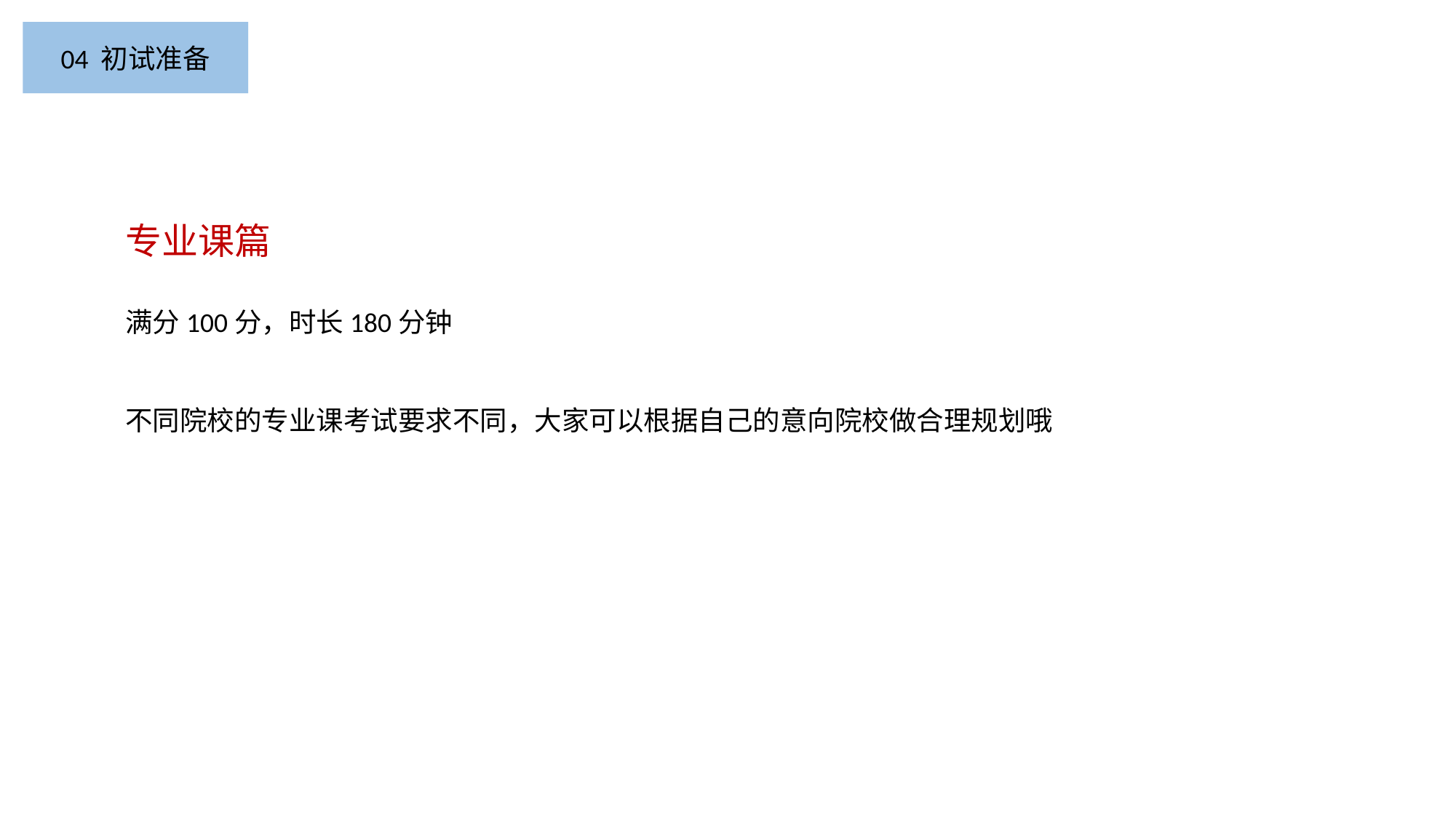

04 初试准备
专业课篇

满分100分，时长180分钟

不同院校的专业课考试要求不同，大家可以根据自己的意向院校做合理规划哦